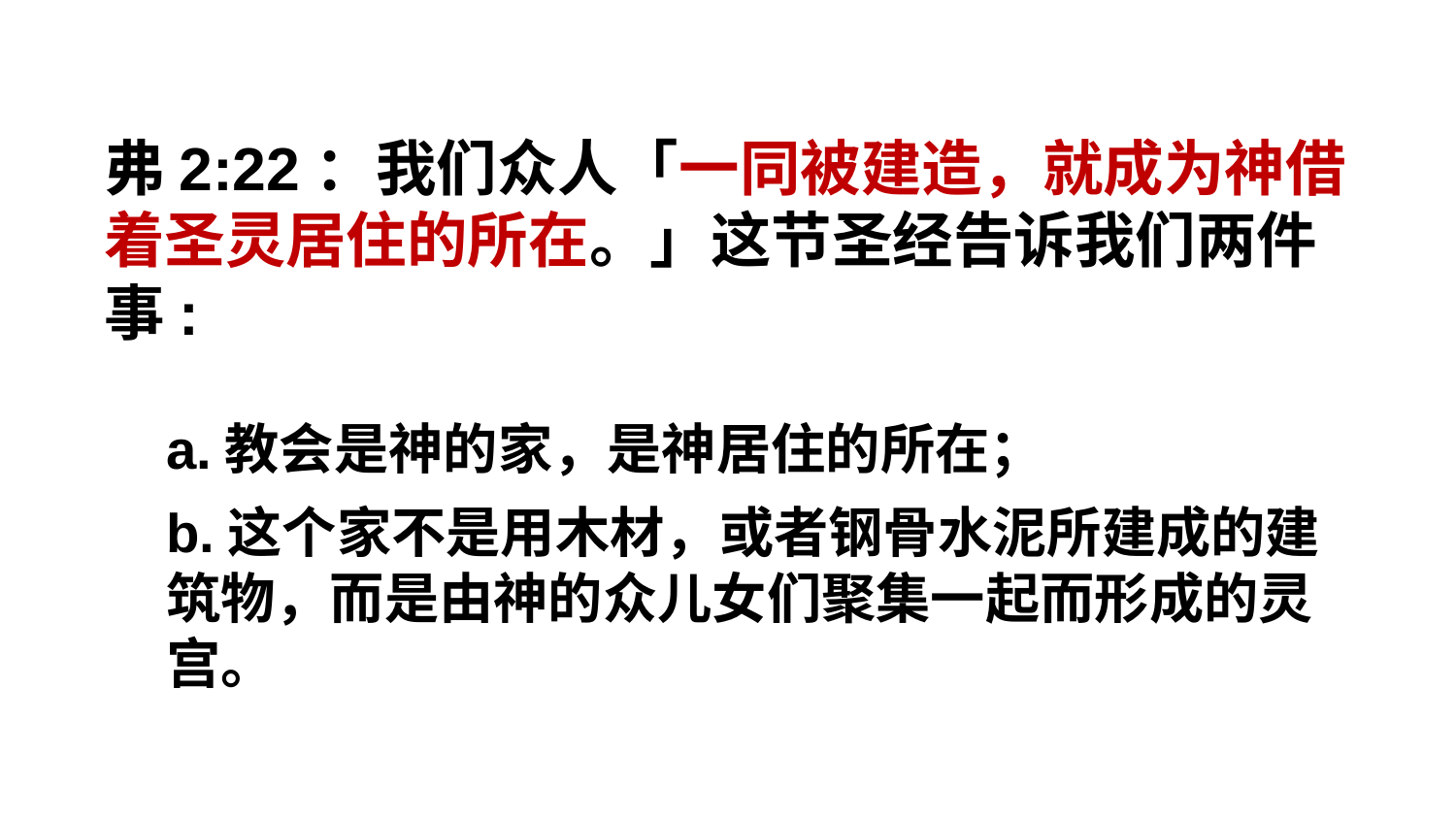

弗2:22：我们众人「一同被建造，就成为神借着圣灵居住的所在。」这节圣经告诉我们两件事:
a.教会是神的家，是神居住的所在；
b.这个家不是用木材，或者钢骨水泥所建成的建筑物，而是由神的众儿女们聚集一起而形成的灵宫。